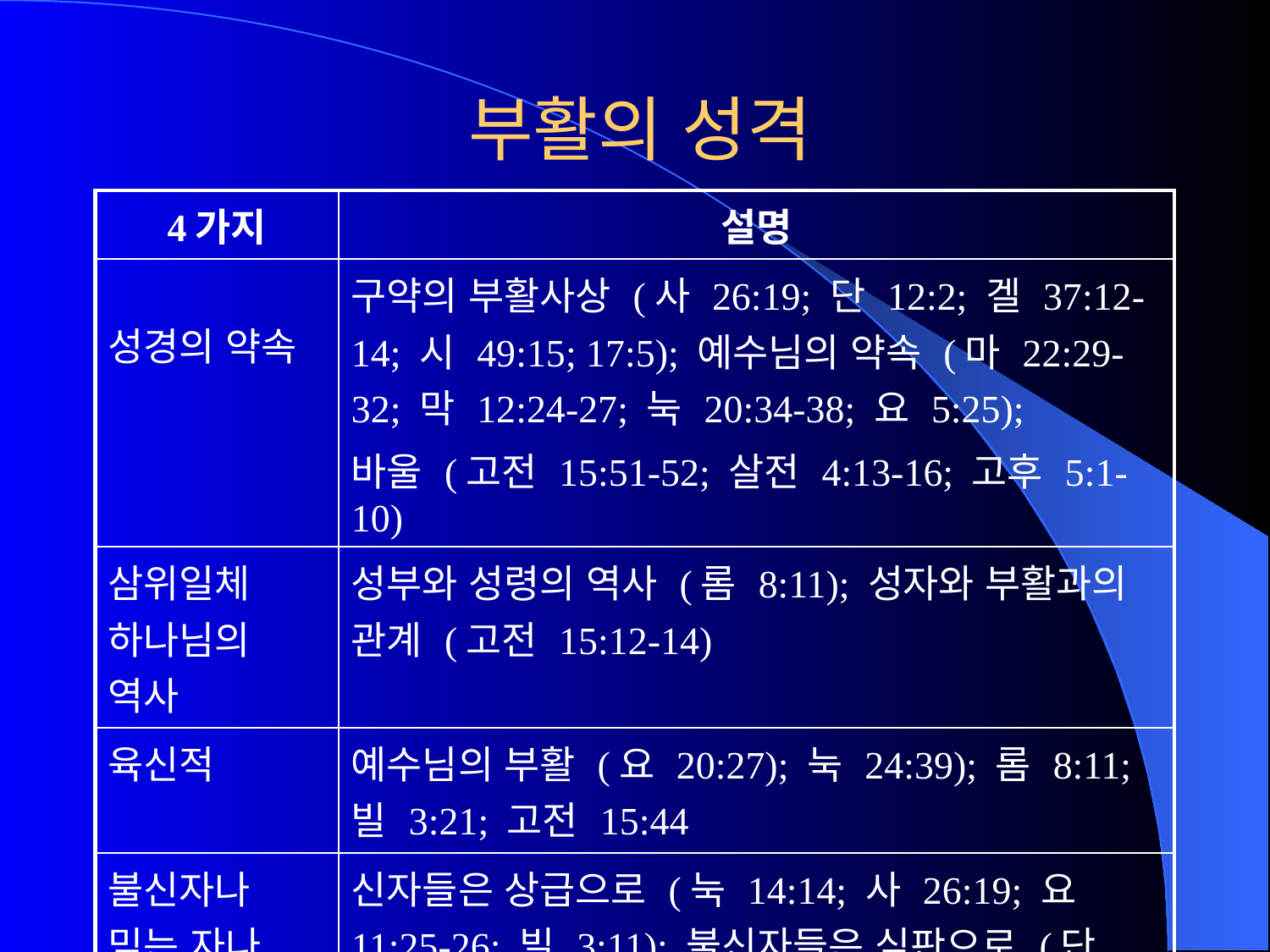

# 부활의 성격
| 4가지 | 설명 |
| --- | --- |
| 성경의 약속 | 구약의 부활사상 (사 26:19; 단 12:2; 겔 37:12-14; 시 49:15; 17:5); 예수님의 약속 (마 22:29-32; 막 12:24-27; 눅 20:34-38; 요 5:25); 바울 (고전 15:51-52; 살전 4:13-16; 고후 5:1-10) |
| 삼위일체 하나님의 역사 | 성부와 성령의 역사 (롬 8:11); 성자와 부활과의 관계 (고전 15:12-14) |
| 육신적 | 예수님의 부활 (요 20:27); 눅 24:39); 롬 8:11; 빌 3:21; 고전 15:44 |
| 불신자나 믿는 자나 모두 | 신자들은 상급으로 (눅 14:14; 사 26:19; 요 11:25-26; 빌 3:11); 불신자들은 심판으로 (단 12:2; 요 5:29) |